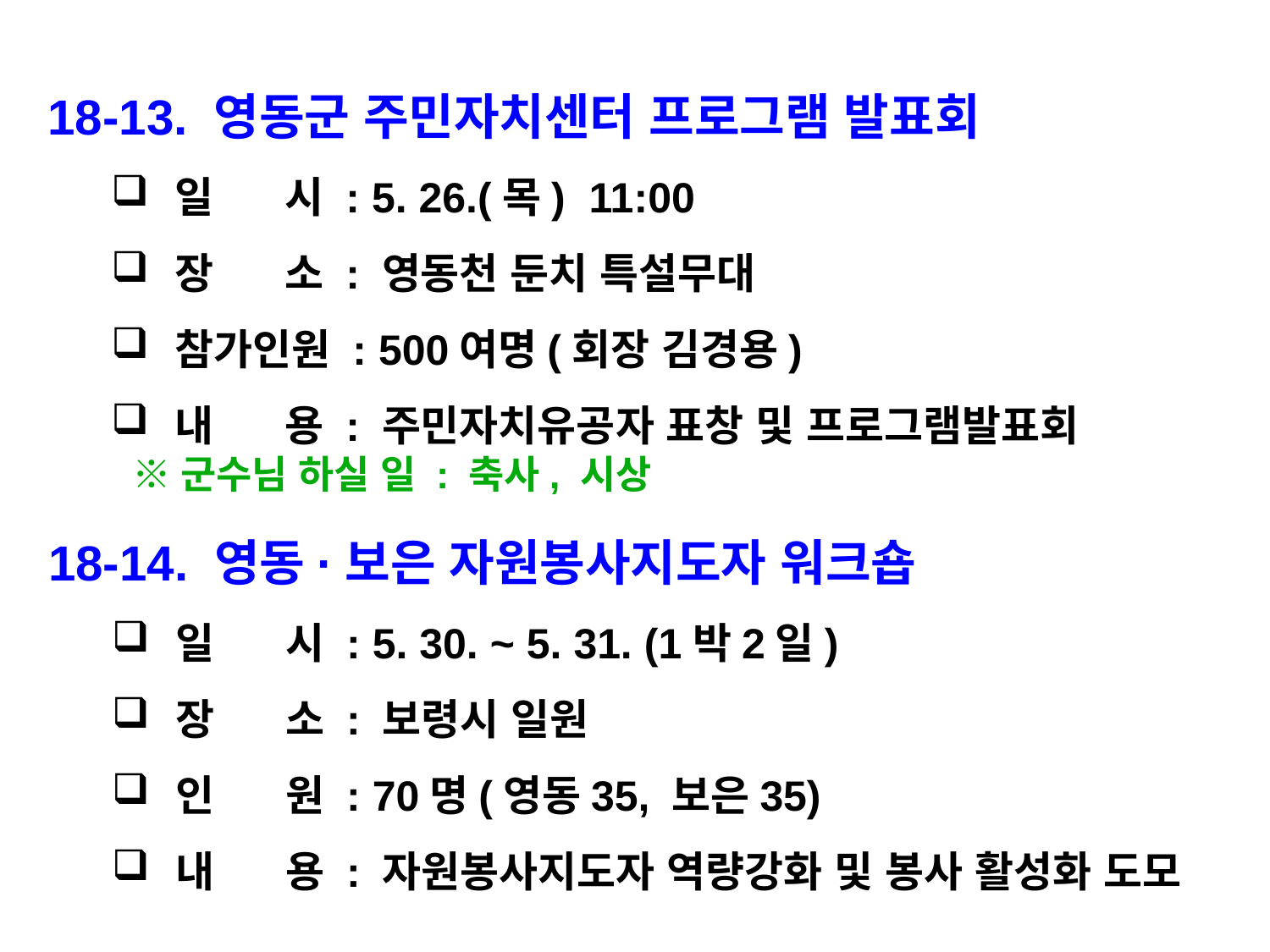

18-13. 영동군 주민자치센터 프로그램 발표회
일      시 : 5. 26.(목)  11:00
장      소 : 영동천 둔치 특설무대
참가인원 : 500여명(회장 김경용)
내      용 : 주민자치유공자 표창 및 프로그램발표회
  ※군수님 하실 일 : 축사, 시상
18-14. 영동·보은 자원봉사지도자 워크숍
일      시 : 5. 30. ~ 5. 31. (1박2일)
장      소 : 보령시 일원
인      원 : 70명(영동35, 보은35)
내      용 : 자원봉사지도자 역량강화 및 봉사 활성화 도모